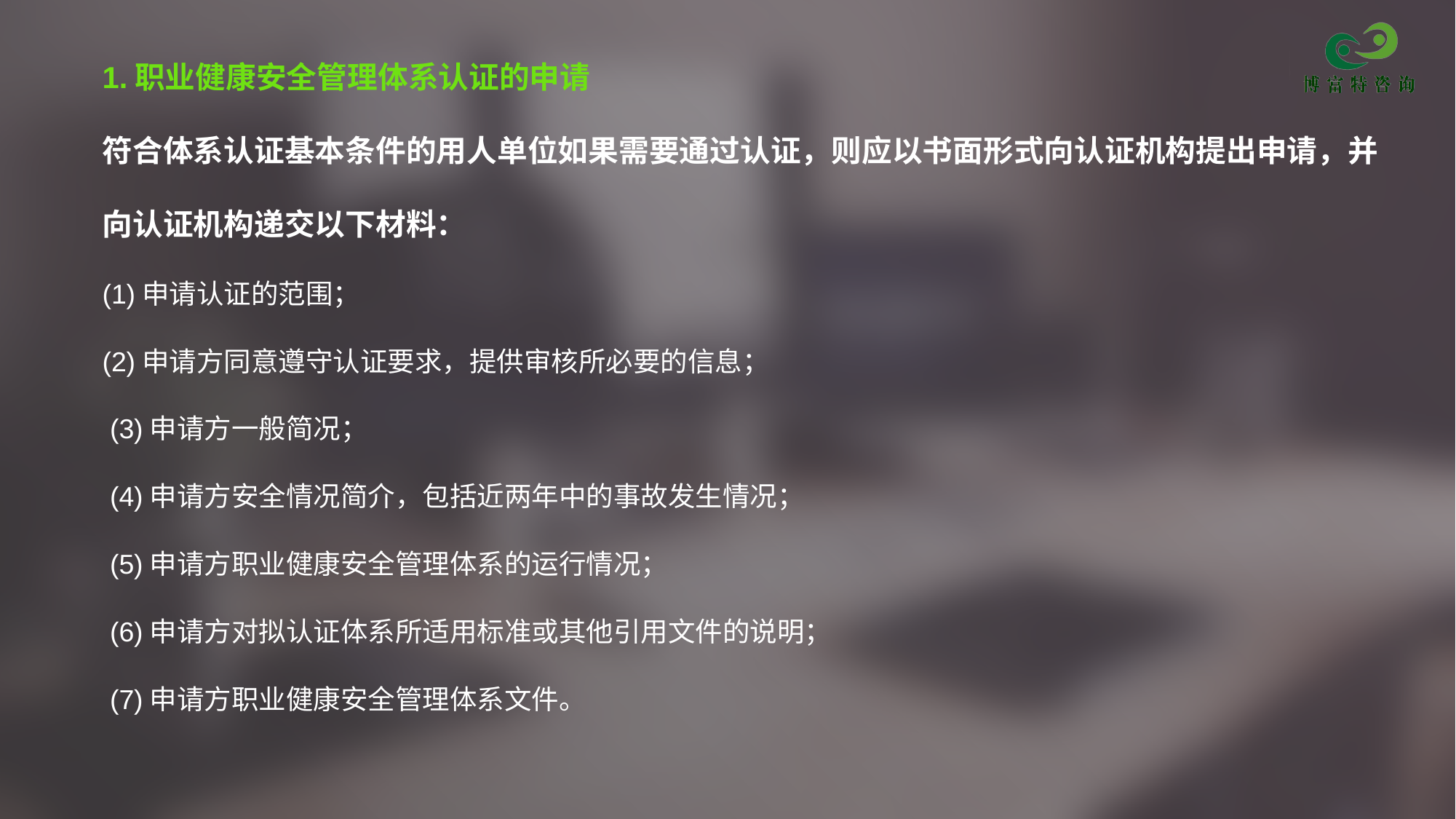

1.职业健康安全管理体系认证的申请
符合体系认证基本条件的用人单位如果需要通过认证，则应以书面形式向认证机构提出申请，并
向认证机构递交以下材料：
(1)申请认证的范围；
(2)申请方同意遵守认证要求，提供审核所必要的信息；
 (3)申请方一般简况；
 (4)申请方安全情况简介，包括近两年中的事故发生情况；
 (5)申请方职业健康安全管理体系的运行情况；
 (6)申请方对拟认证体系所适用标准或其他引用文件的说明；
 (7)申请方职业健康安全管理体系文件。